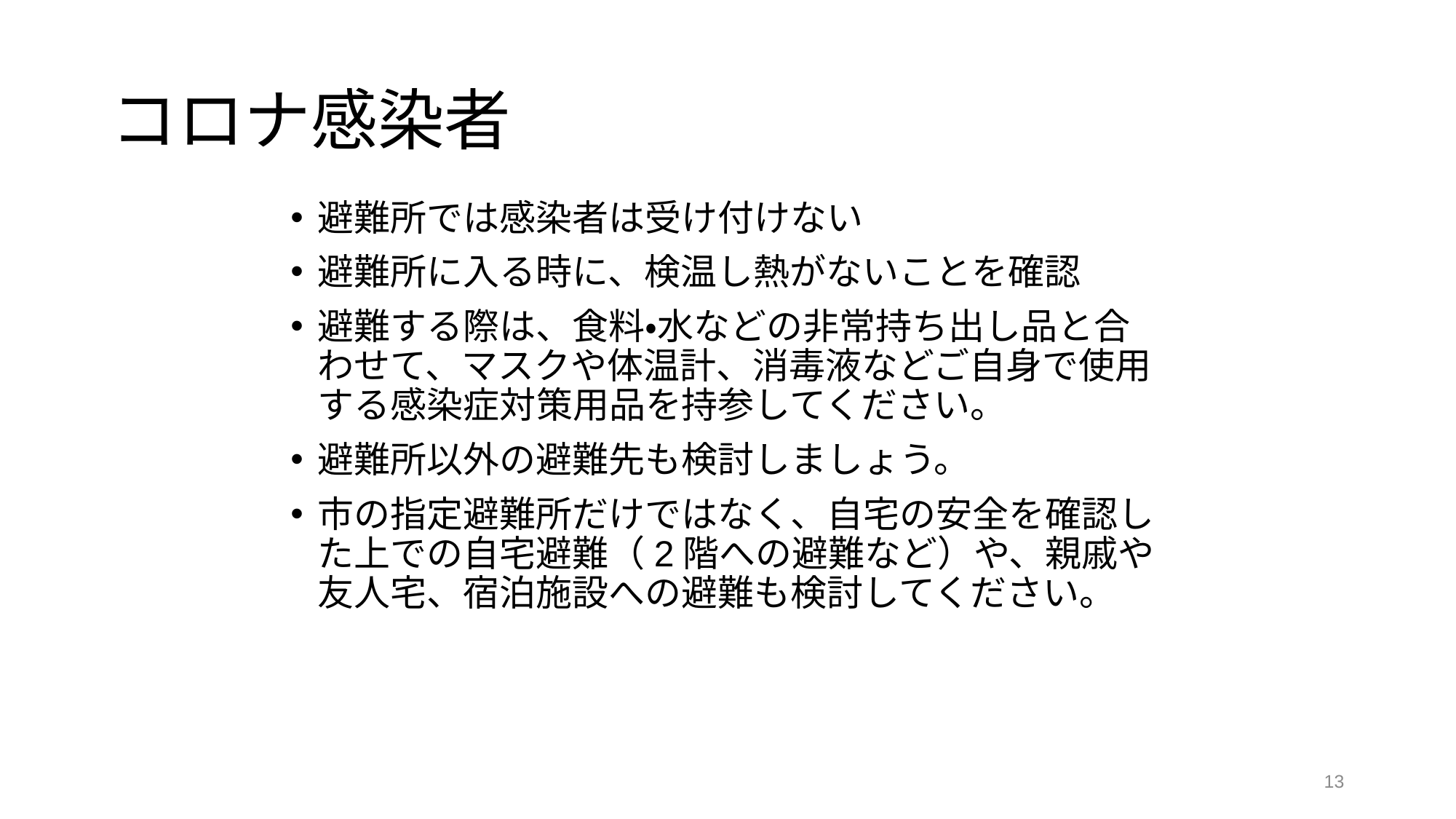

# コロナ感染者
避難所では感染者は受け付けない
避難所に入る時に、検温し熱がないことを確認
避難する際は、食料・水などの非常持ち出し品と合わせて、マスクや体温計、消毒液などご自身で使用する感染症対策用品を持参してください。
避難所以外の避難先も検討しましょう。
市の指定避難所だけではなく、自宅の安全を確認した上での自宅避難（2階への避難など）や、親戚や友人宅、宿泊施設への避難も検討してください。
13